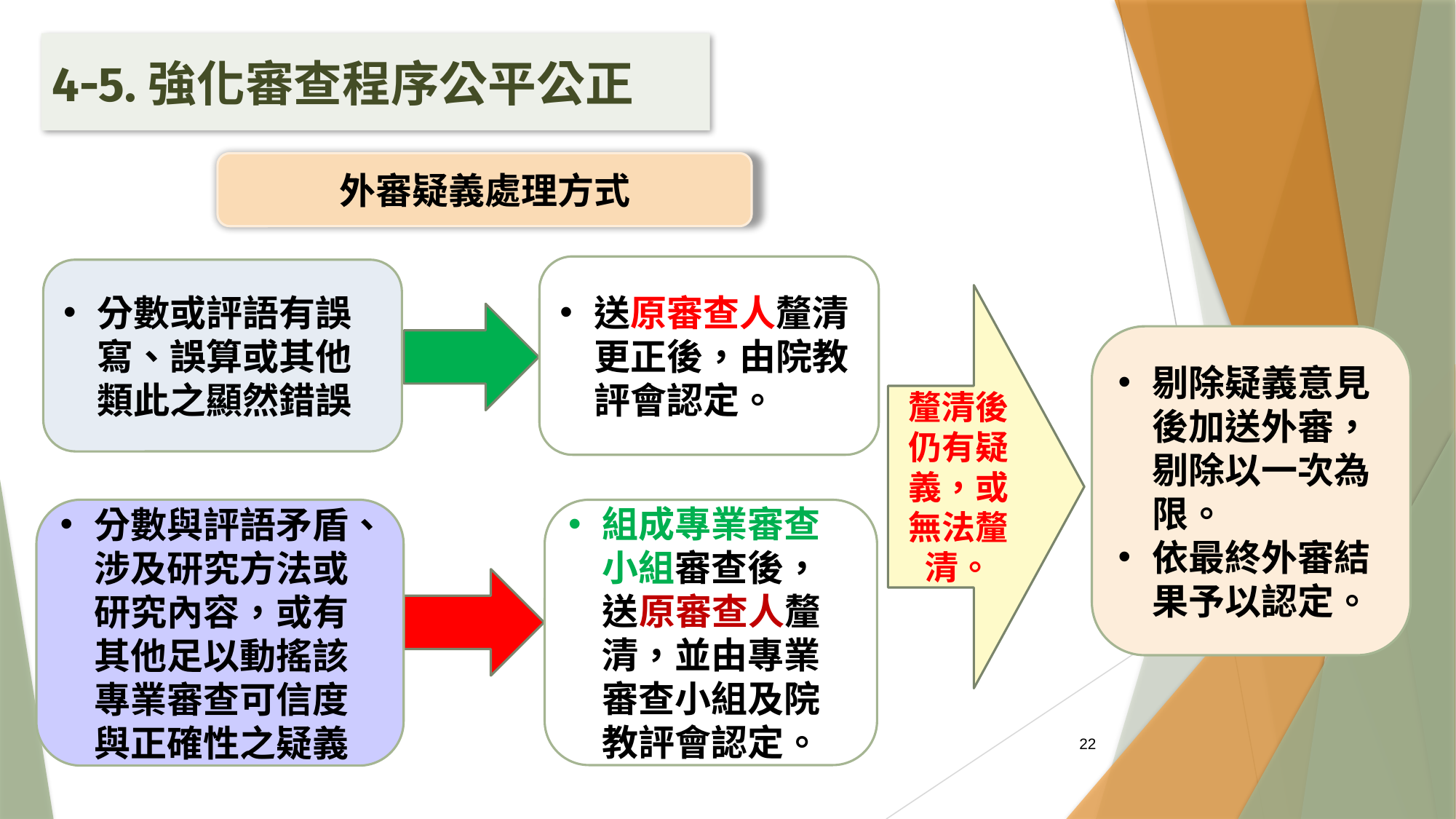

4-5.強化審查程序公平公正
外審疑義處理方式

送原審查人釐清更正後，由院教評會認定。
分數或評語有誤寫、誤算或其他類此之顯然錯誤
釐清後仍有疑義，或無法釐清。

剔除疑義意見後加送外審，剔除以一次為限。
依最終外審結果予以認定。
分數與評語矛盾、涉及研究方法或研究內容，或有其他足以動搖該專業審查可信度與正確性之疑義
組成專業審查小組審查後，送原審查人釐清，並由專業審查小組及院教評會認定。

22